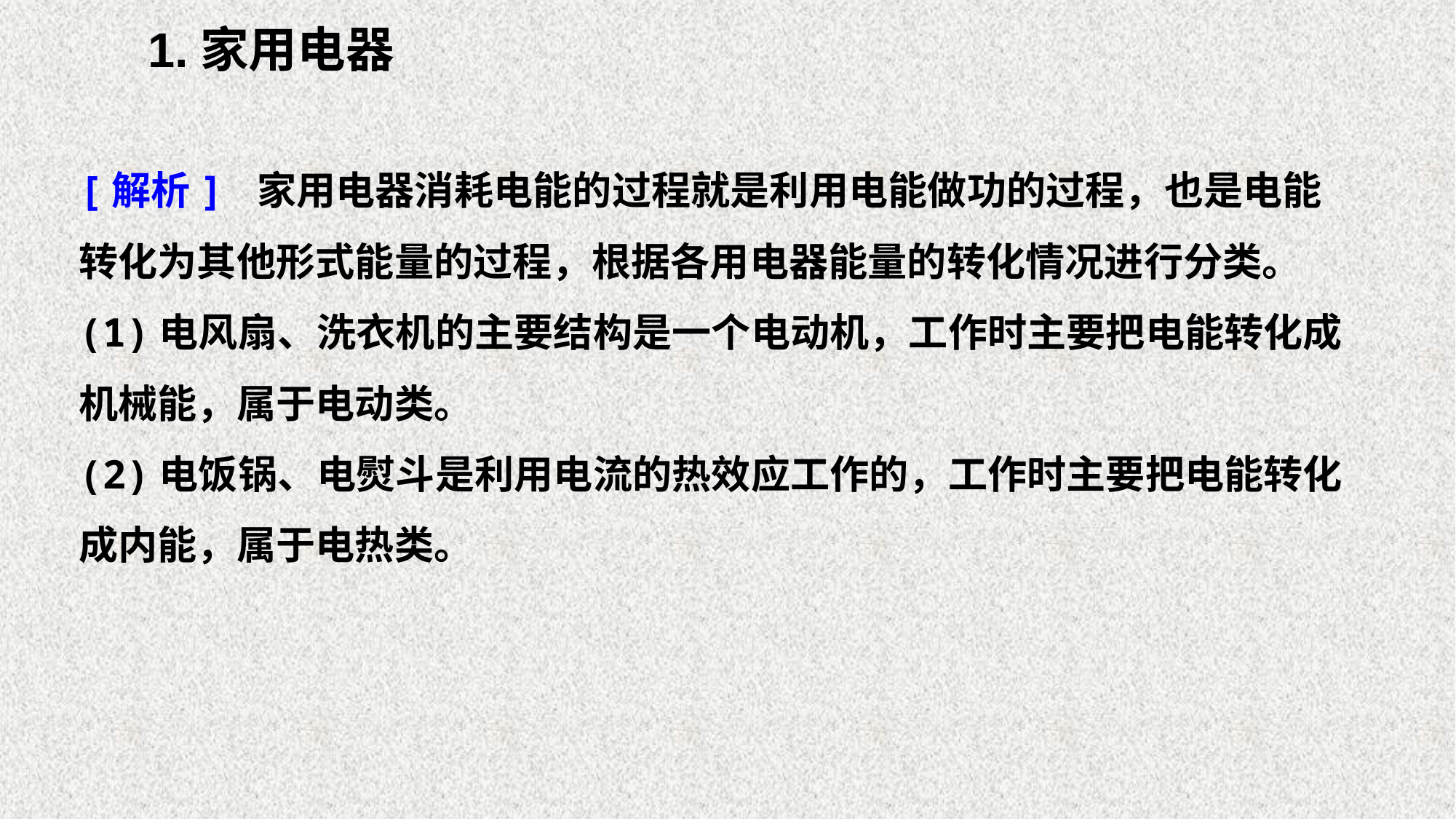

1.家用电器
[解析] 家用电器消耗电能的过程就是利用电能做功的过程，也是电能转化为其他形式能量的过程，根据各用电器能量的转化情况进行分类。
(1)电风扇、洗衣机的主要结构是一个电动机，工作时主要把电能转化成机械能，属于电动类。
(2)电饭锅、电熨斗是利用电流的热效应工作的，工作时主要把电能转化成内能，属于电热类。